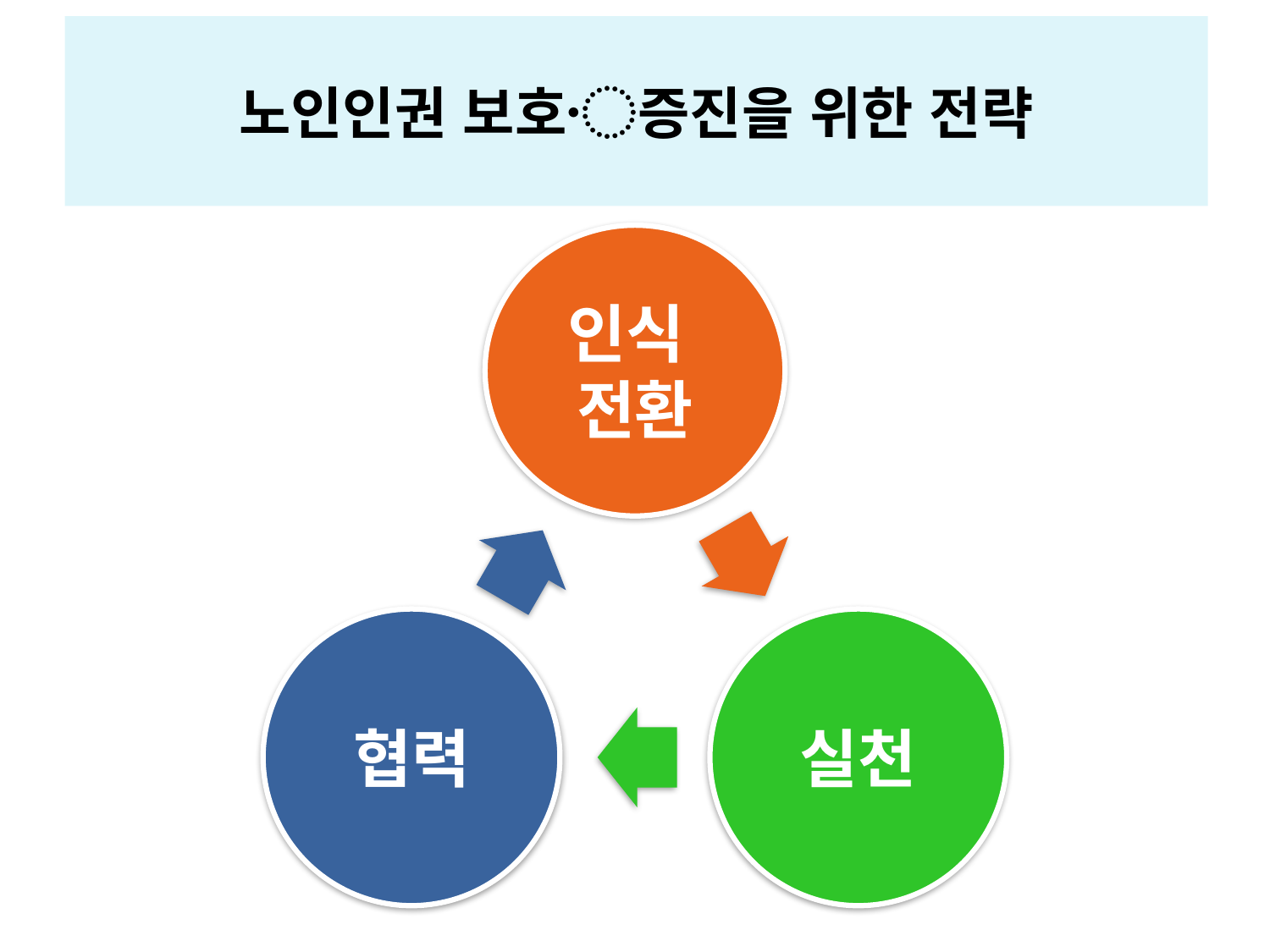

# 노인인권 보호〮증진을 위한 전략
인식  전환

실천

협력